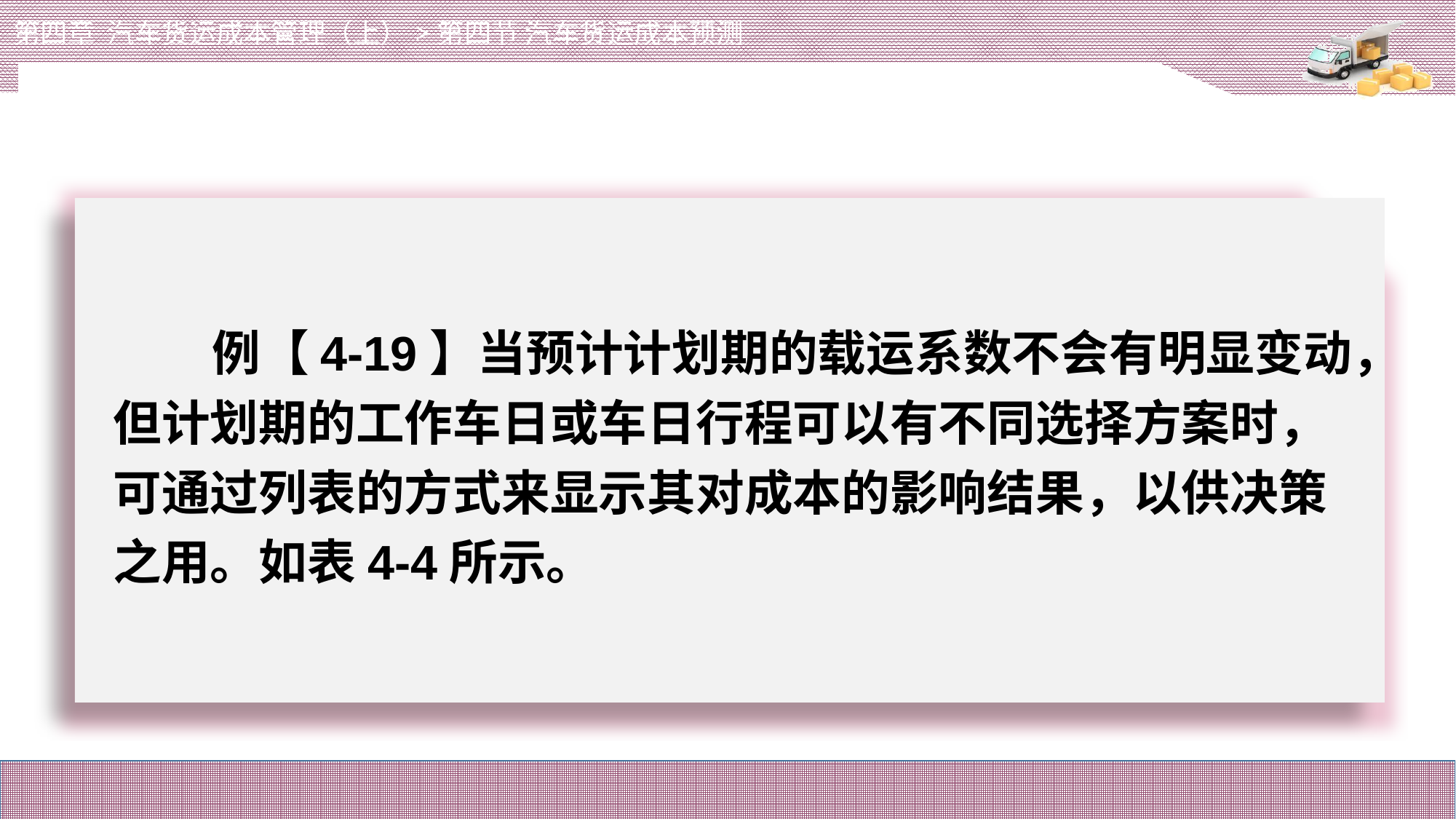

第四章  汽车货运成本管理（上）>第四节 汽车货运成本预测
# 例【4-19】当预计计划期的载运系数不会有明显变动，但计划期的工作车日或车日行程可以有不同选择方案时，可通过列表的方式来显示其对成本的影响结果，以供决策之用。如表4-4所示。